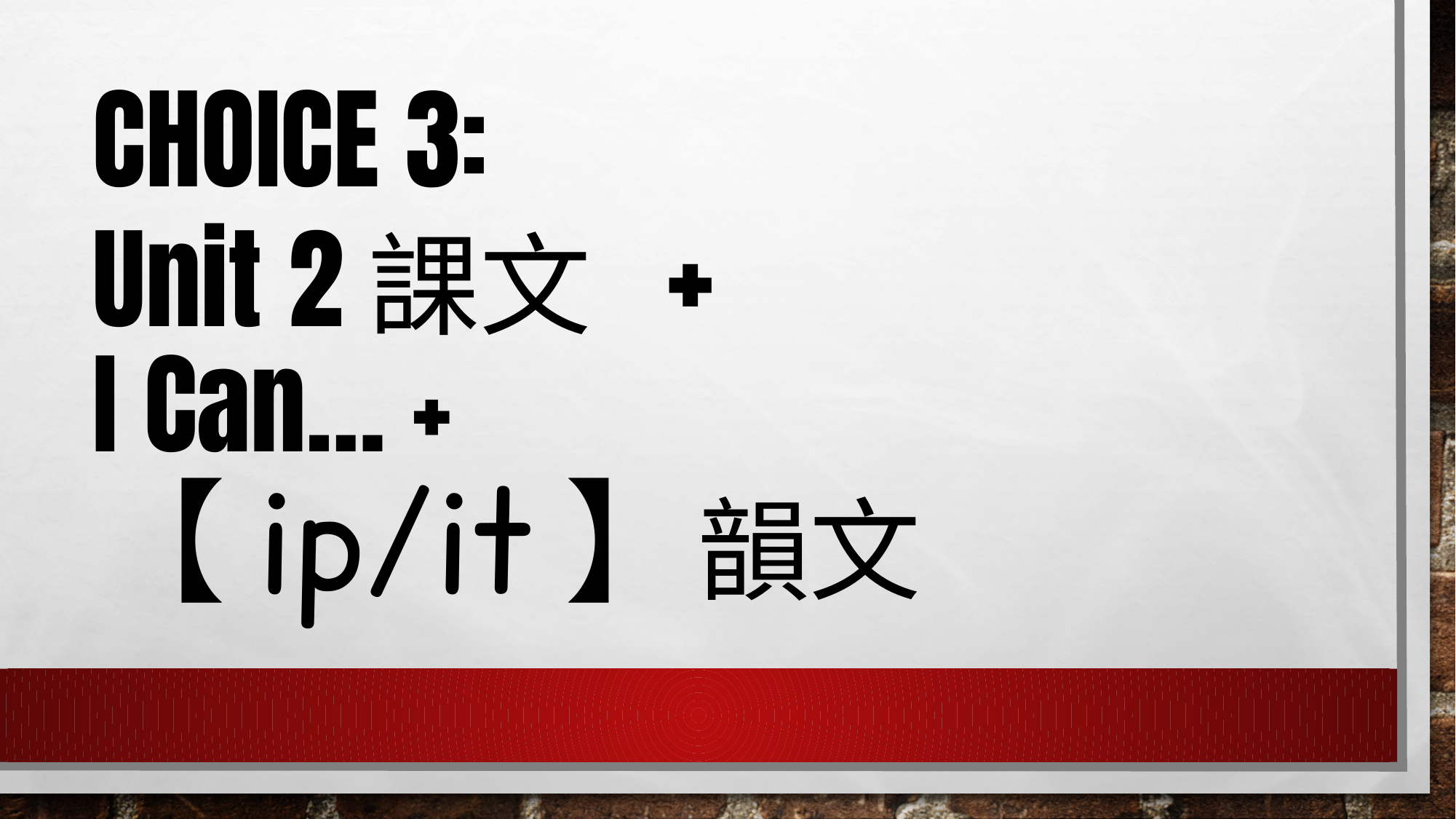

# Choice 3: Unit 2課文  + I Can… + 【ip/it】韻文